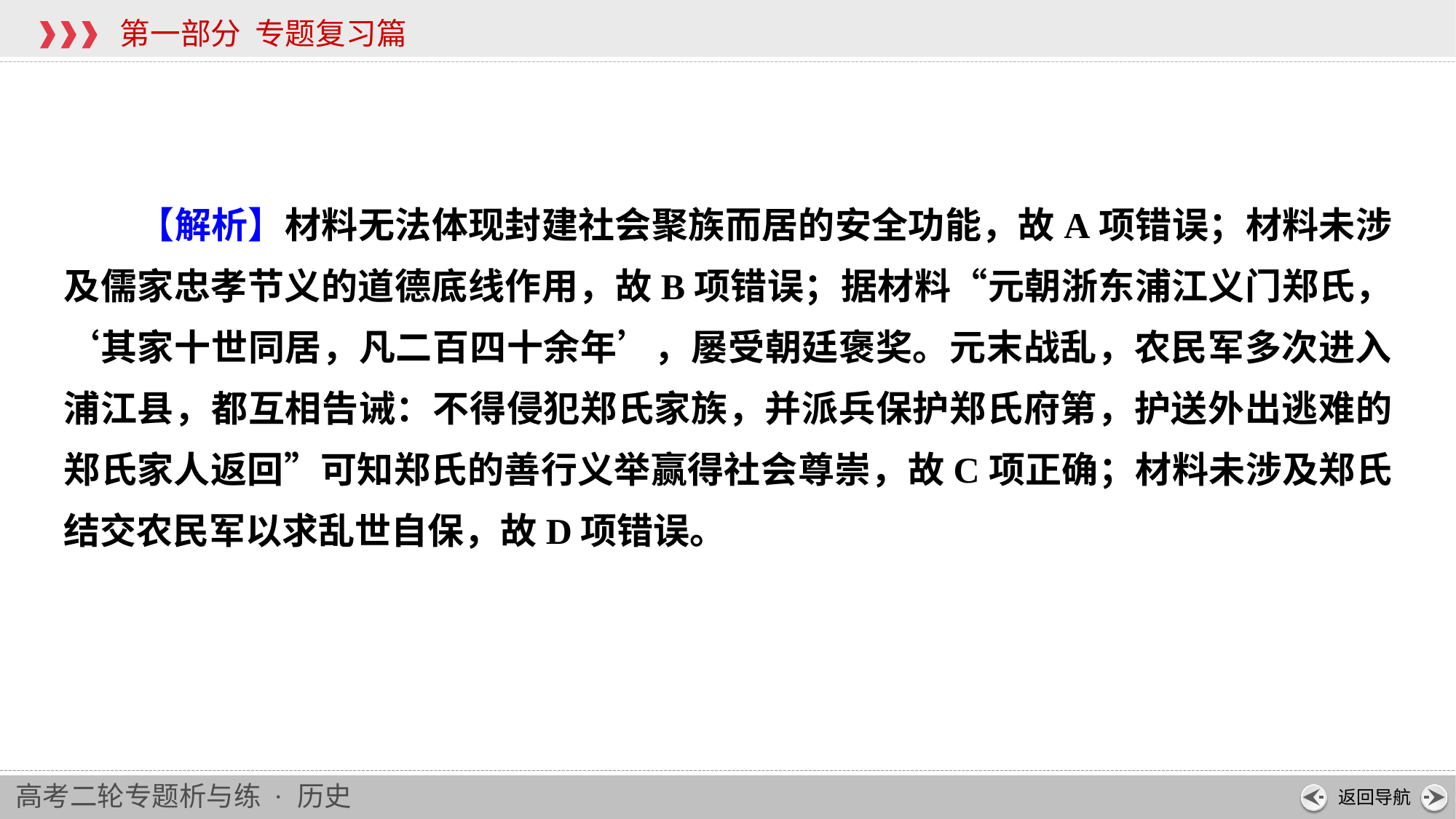

【解析】材料无法体现封建社会聚族而居的安全功能，故A项错误；材料未涉及儒家忠孝节义的道德底线作用，故B项错误；据材料“元朝浙东浦江义门郑氏，‘其家十世同居，凡二百四十余年’，屡受朝廷褒奖。元末战乱，农民军多次进入浦江县，都互相告诫：不得侵犯郑氏家族，并派兵保护郑氏府第，护送外出逃难的郑氏家人返回”可知郑氏的善行义举赢得社会尊崇，故C项正确；材料未涉及郑氏结交农民军以求乱世自保，故D项错误。